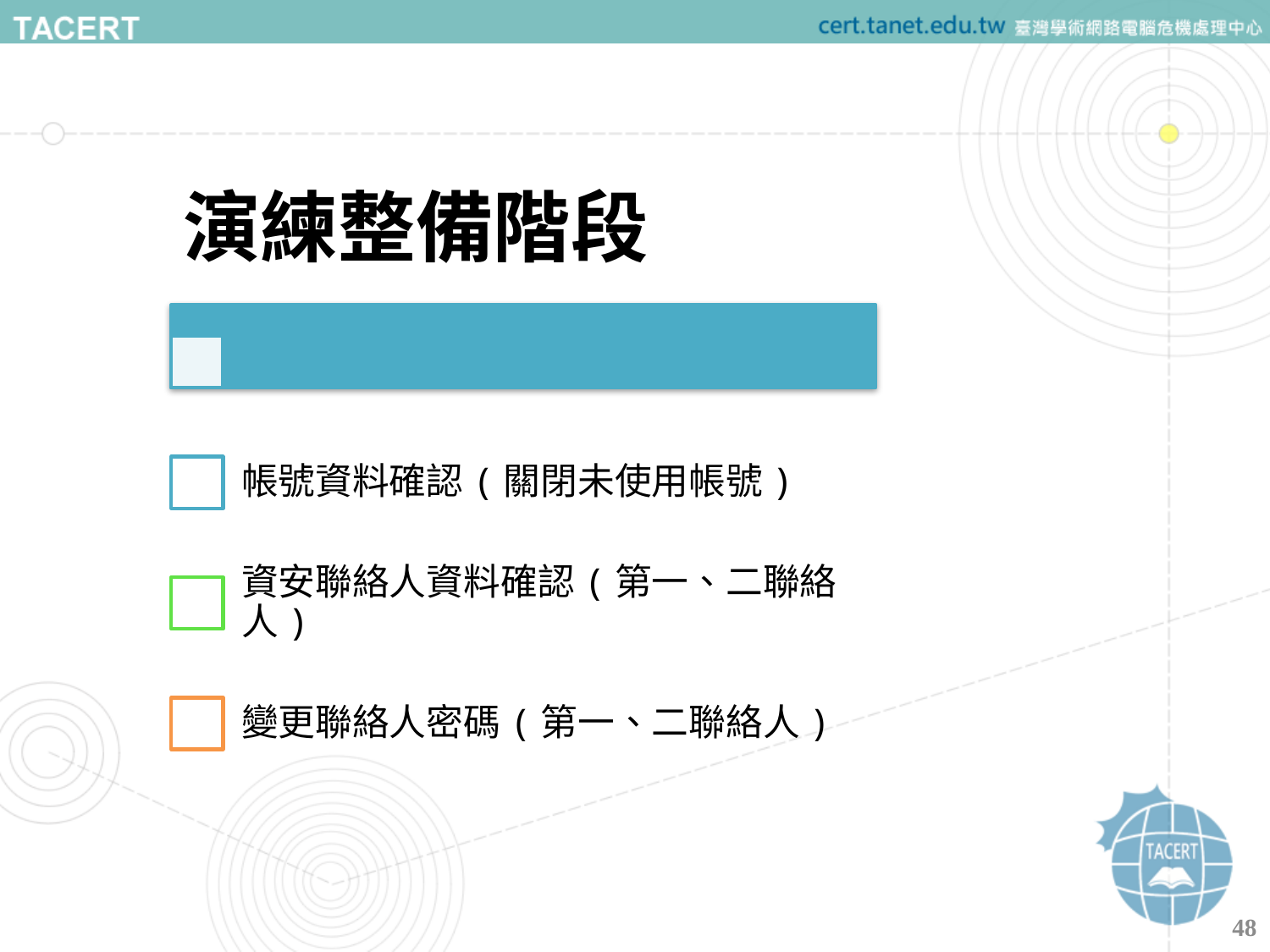

演練整備階段
帳號資料確認(關閉未使用帳號)
資安聯絡人資料確認(第一、二聯絡人)
變更聯絡人密碼(第一、二聯絡人)
48